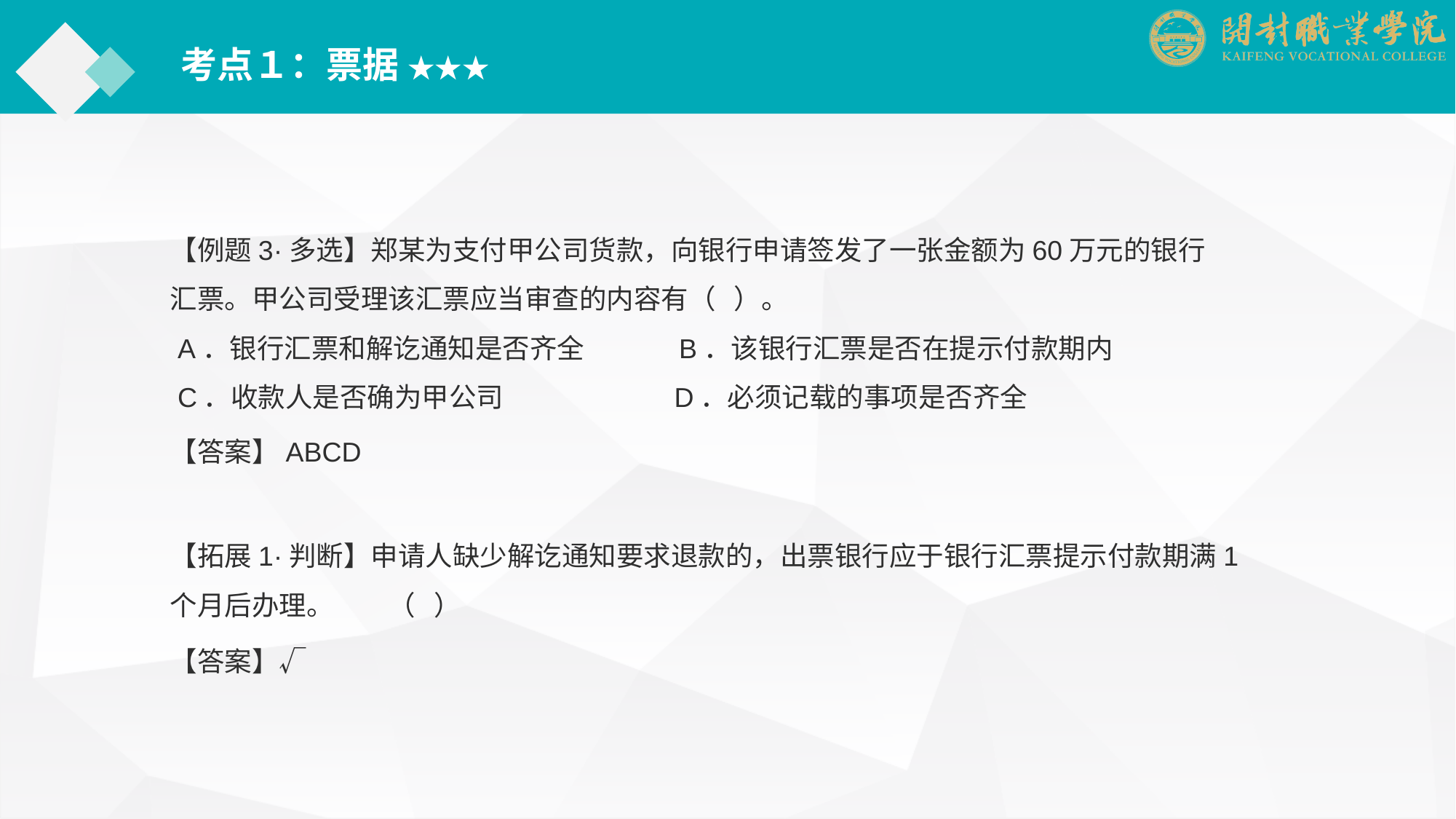

考点１：票据 ★★★
【例题3·多选】郑某为支付甲公司货款，向银行申请签发了一张金额为60万元的银行汇票。甲公司受理该汇票应当审查的内容有（   ）。
 A．银行汇票和解讫通知是否齐全　　　 B．该银行汇票是否在提示付款期内
 C．收款人是否确为甲公司　　　　　　D．必须记载的事项是否齐全
【答案】ABCD
【拓展1·判断】申请人缺少解讫通知要求退款的，出票银行应于银行汇票提示付款期满1个月后办理。	（   ）
【答案】√